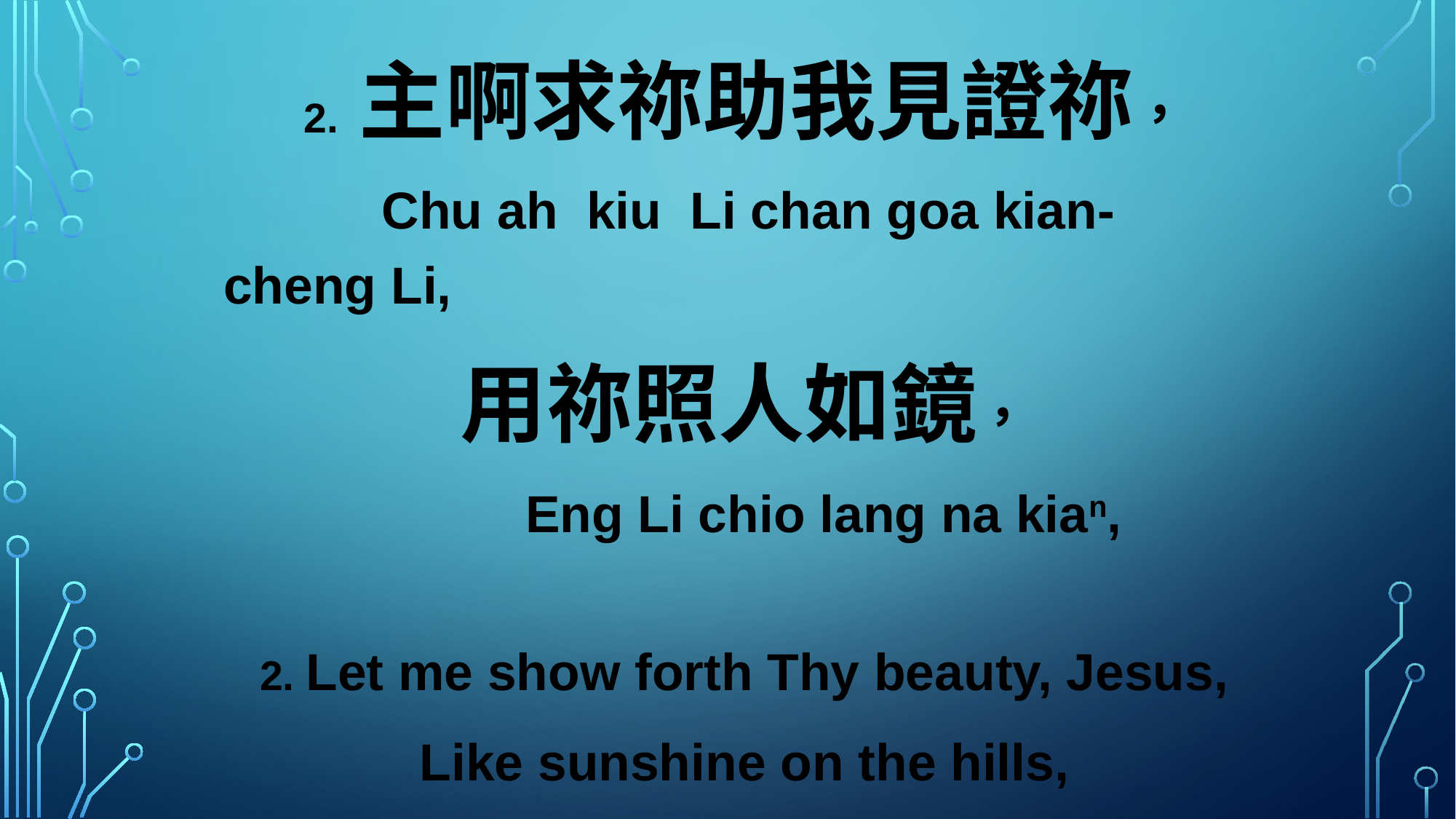

2. 主啊求祢助我見證祢，
           Chu ah  kiu  Li chan goa kian-cheng Li,
用祢照人如鏡，
                     Eng Li chio lang na kian,

2. Let me show forth Thy beauty, Jesus,
Like sunshine on the hills,